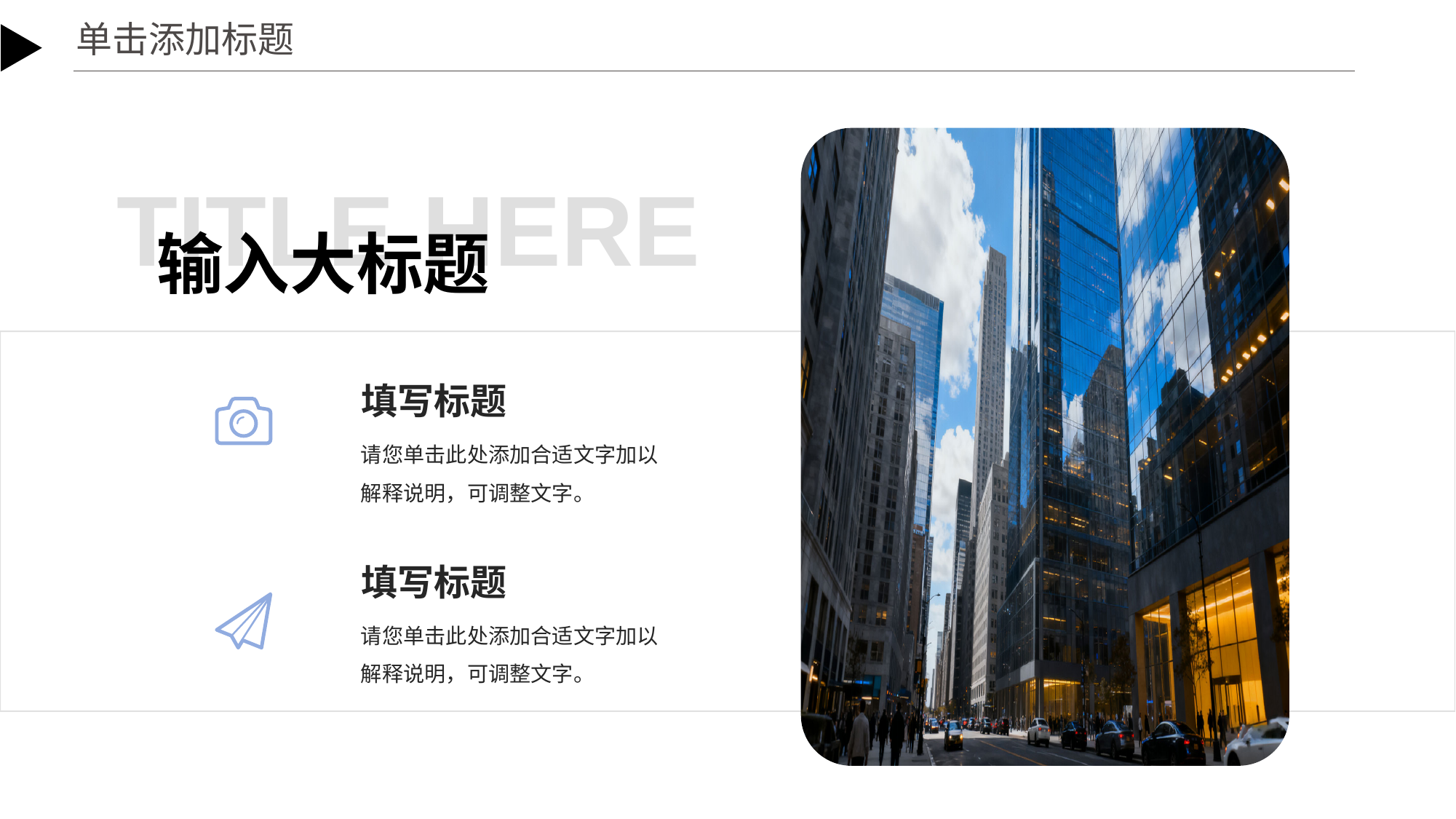

单击添加标题
点击输入标题

TITLE HERE
输入大标题

填写标题

请您单击此处添加合适文字加以解释说明，可调整文字。
填写标题

请您单击此处添加合适文字加以解释说明，可调整文字。